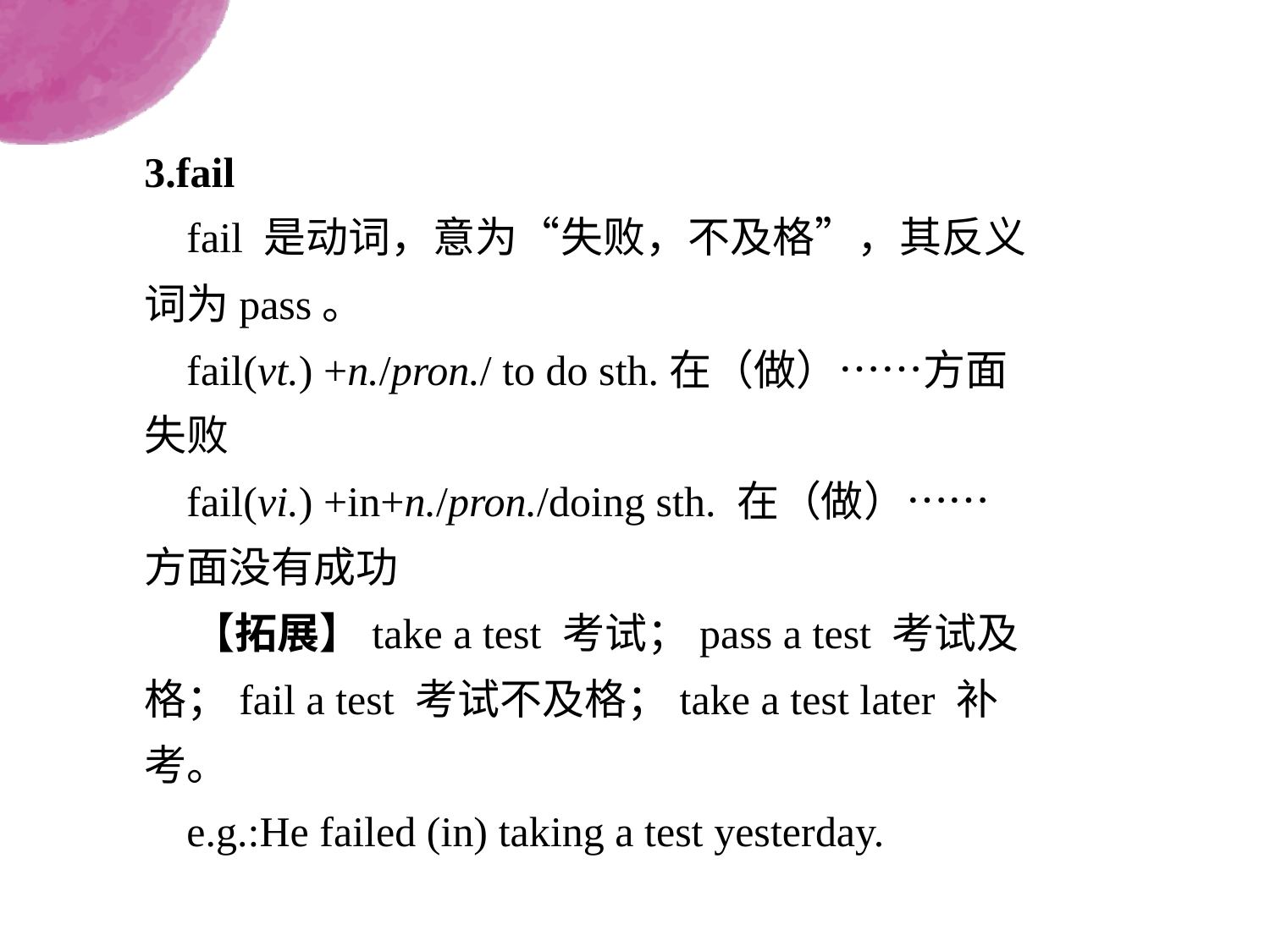

3.fail
    fail 是动词，意为“失败，不及格”，其反义词为pass。
    fail(vt.) +n./pron./ to do sth.在（做）……方面失败
    fail(vi.) +in+n./pron./doing sth. 在（做）……方面没有成功
    【拓展】take a test 考试；pass a test 考试及格；fail a test 考试不及格；take a test later 补考。
    e.g.:He failed (in) taking a test yesterday.